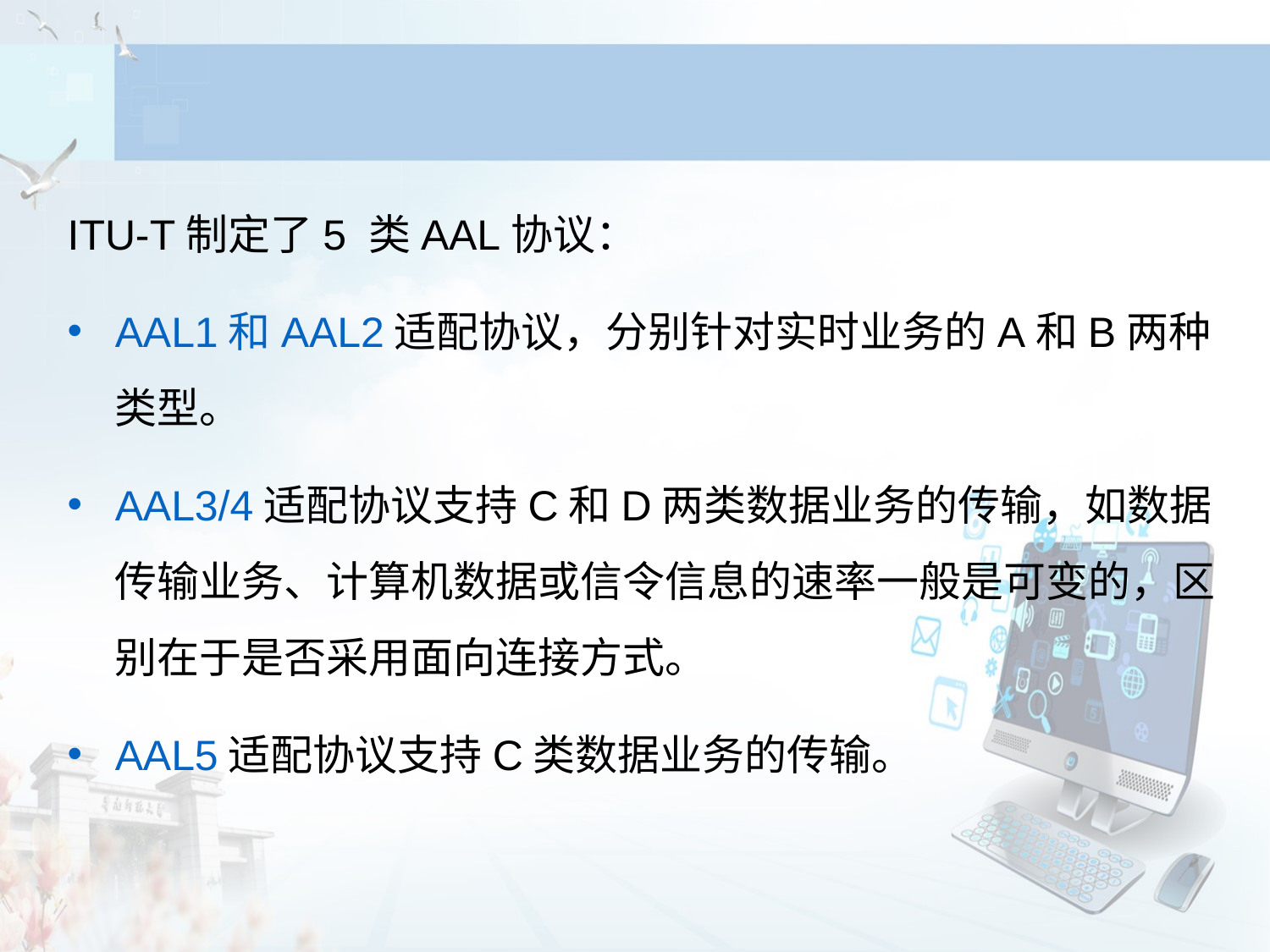

ITU-T制定了5 类AAL协议：
AAL1和AAL2适配协议，分别针对实时业务的A和B两种类型。
AAL3/4适配协议支持C和D两类数据业务的传输，如数据传输业务、计算机数据或信令信息的速率一般是可变的，区别在于是否采用面向连接方式。
AAL5适配协议支持C类数据业务的传输。